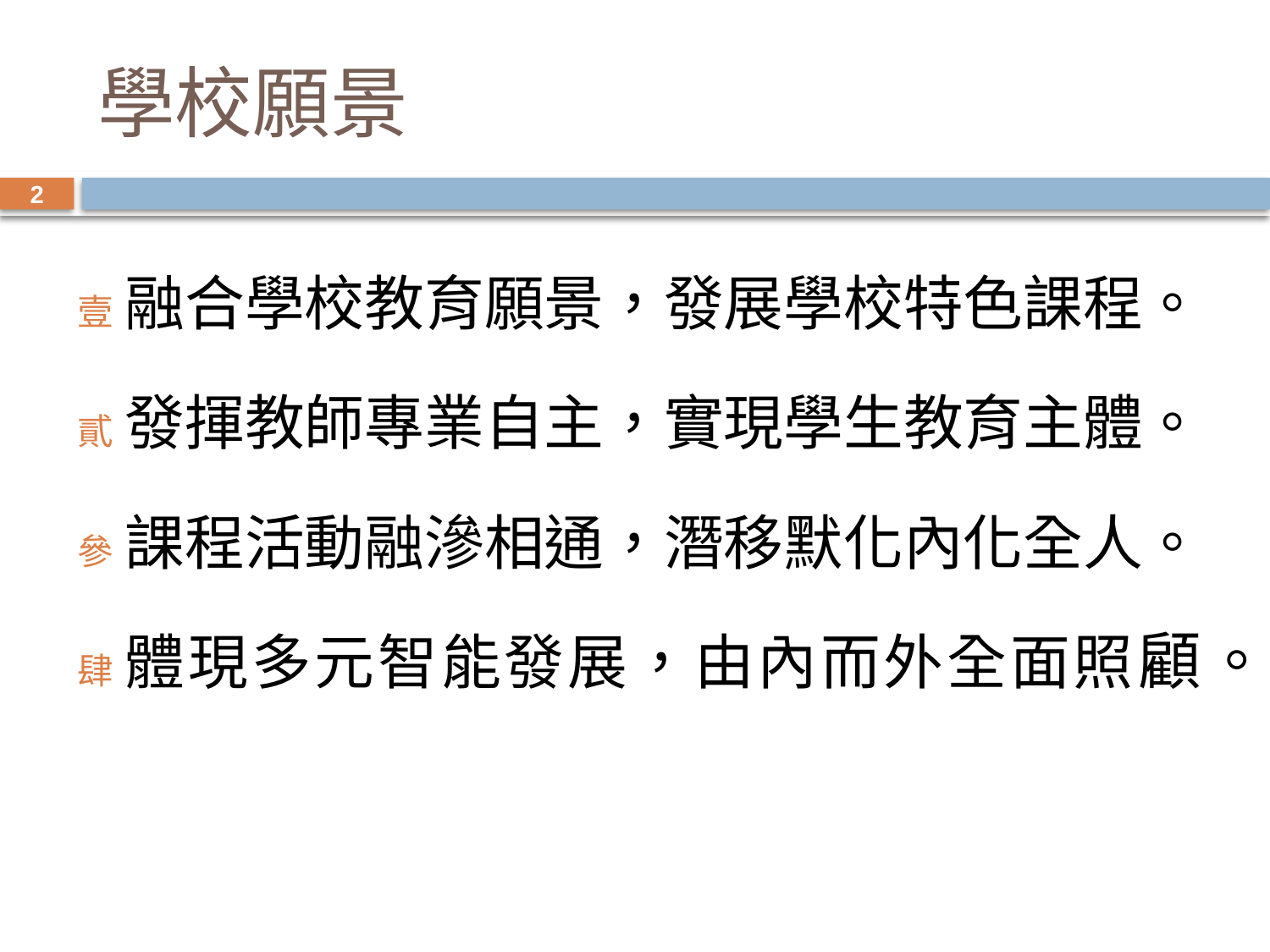

# 學校願景
2
融合學校教育願景，發展學校特色課程。
發揮教師專業自主，實現學生教育主體。
課程活動融滲相通，潛移默化內化全人。
體現多元智能發展，由內而外全面照顧。